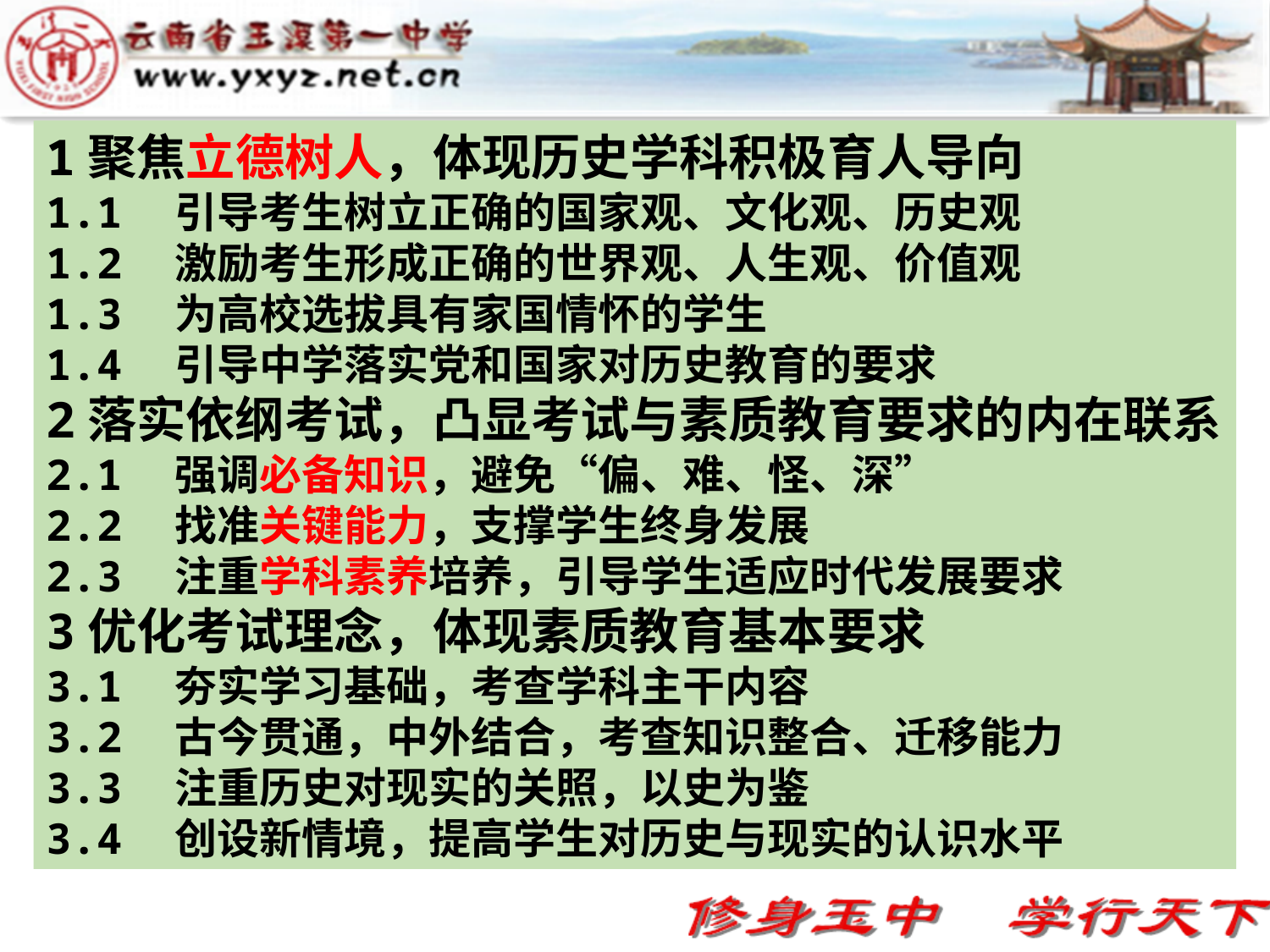

1聚焦立德树人，体现历史学科积极育人导向
1.1　引导考生树立正确的国家观、文化观、历史观
1.2　激励考生形成正确的世界观、人生观、价值观
1.3　为高校选拔具有家国情怀的学生
1.4　引导中学落实党和国家对历史教育的要求
2落实依纲考试，凸显考试与素质教育要求的内在联系
2.1　强调必备知识，避免“偏、难、怪、深”
2.2　找准关键能力，支撑学生终身发展
2.3　注重学科素养培养，引导学生适应时代发展要求
3优化考试理念，体现素质教育基本要求
3.1　夯实学习基础，考查学科主干内容
3.2　古今贯通，中外结合，考查知识整合、迁移能力
3.3　注重历史对现实的关照，以史为鉴
3.4　创设新情境，提高学生对历史与现实的认识水平